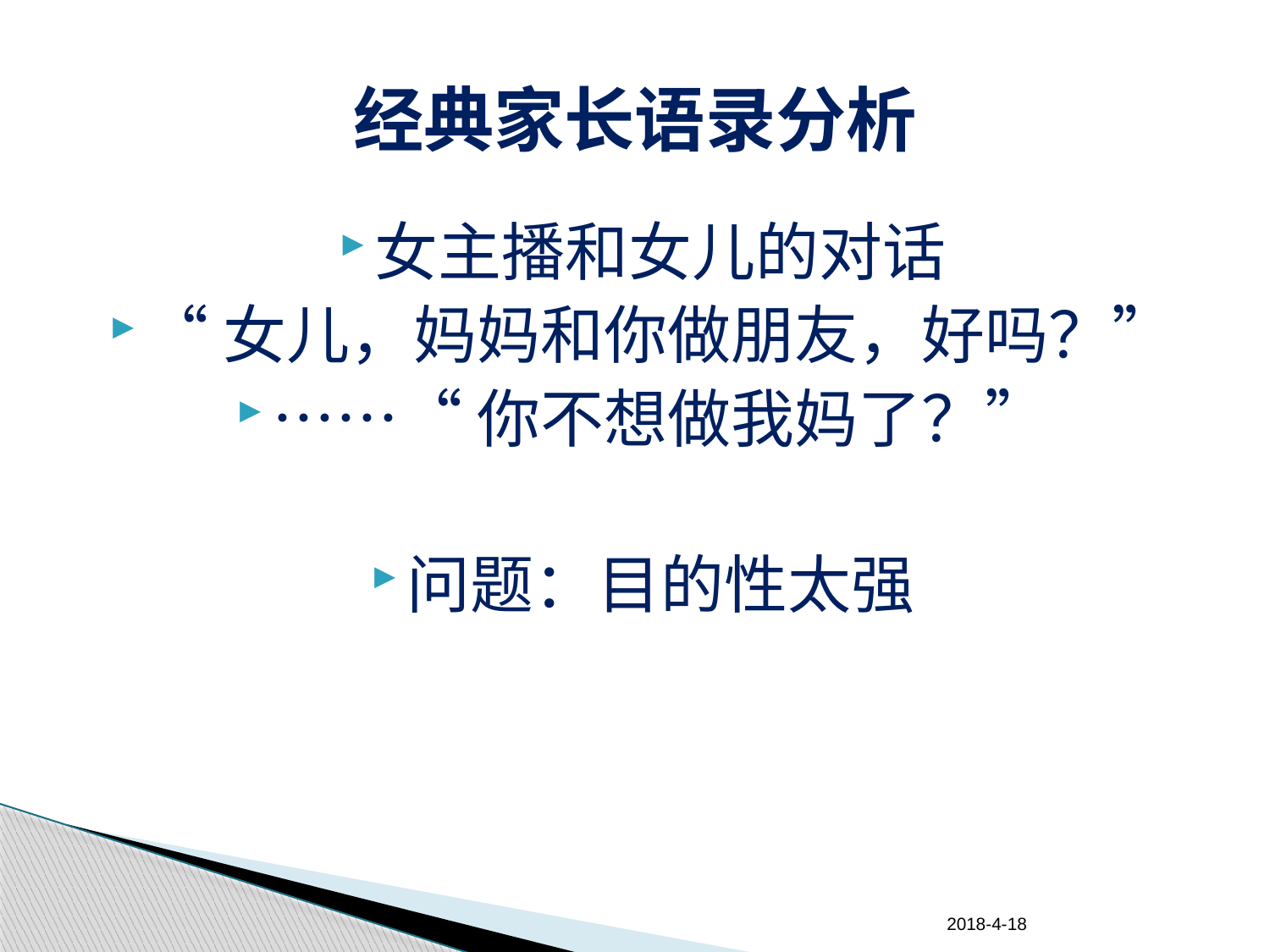

# 经典家长语录分析
女主播和女儿的对话
“女儿，妈妈和你做朋友，好吗？”
……“你不想做我妈了？”

问题：目的性太强
2018-4-18